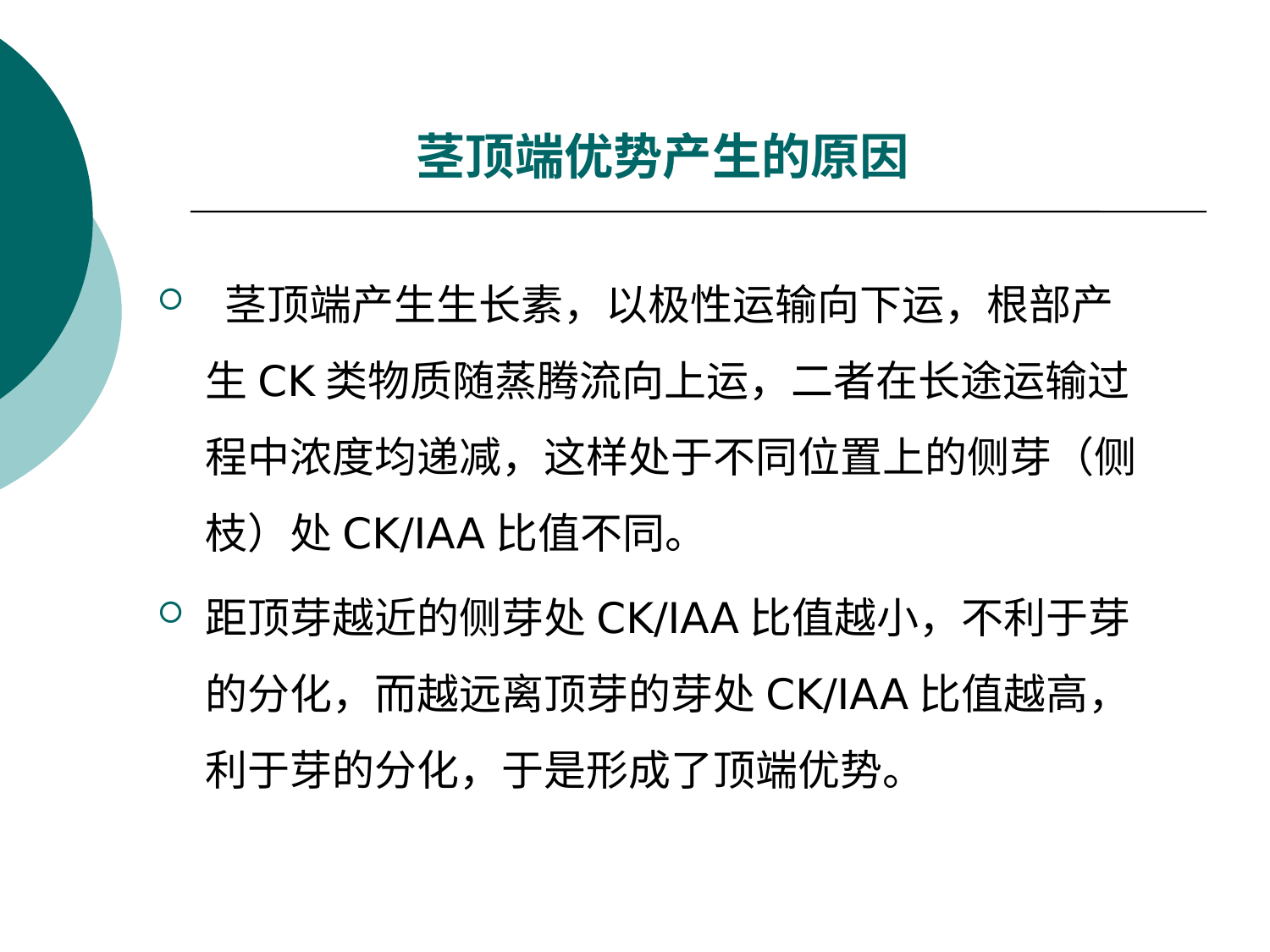

# 茎顶端优势产生的原因
 茎顶端产生生长素，以极性运输向下运，根部产生CK类物质随蒸腾流向上运，二者在长途运输过程中浓度均递减，这样处于不同位置上的侧芽（侧枝）处CK/IAA比值不同。
距顶芽越近的侧芽处CK/IAA比值越小，不利于芽的分化，而越远离顶芽的芽处CK/IAA比值越高，利于芽的分化，于是形成了顶端优势。